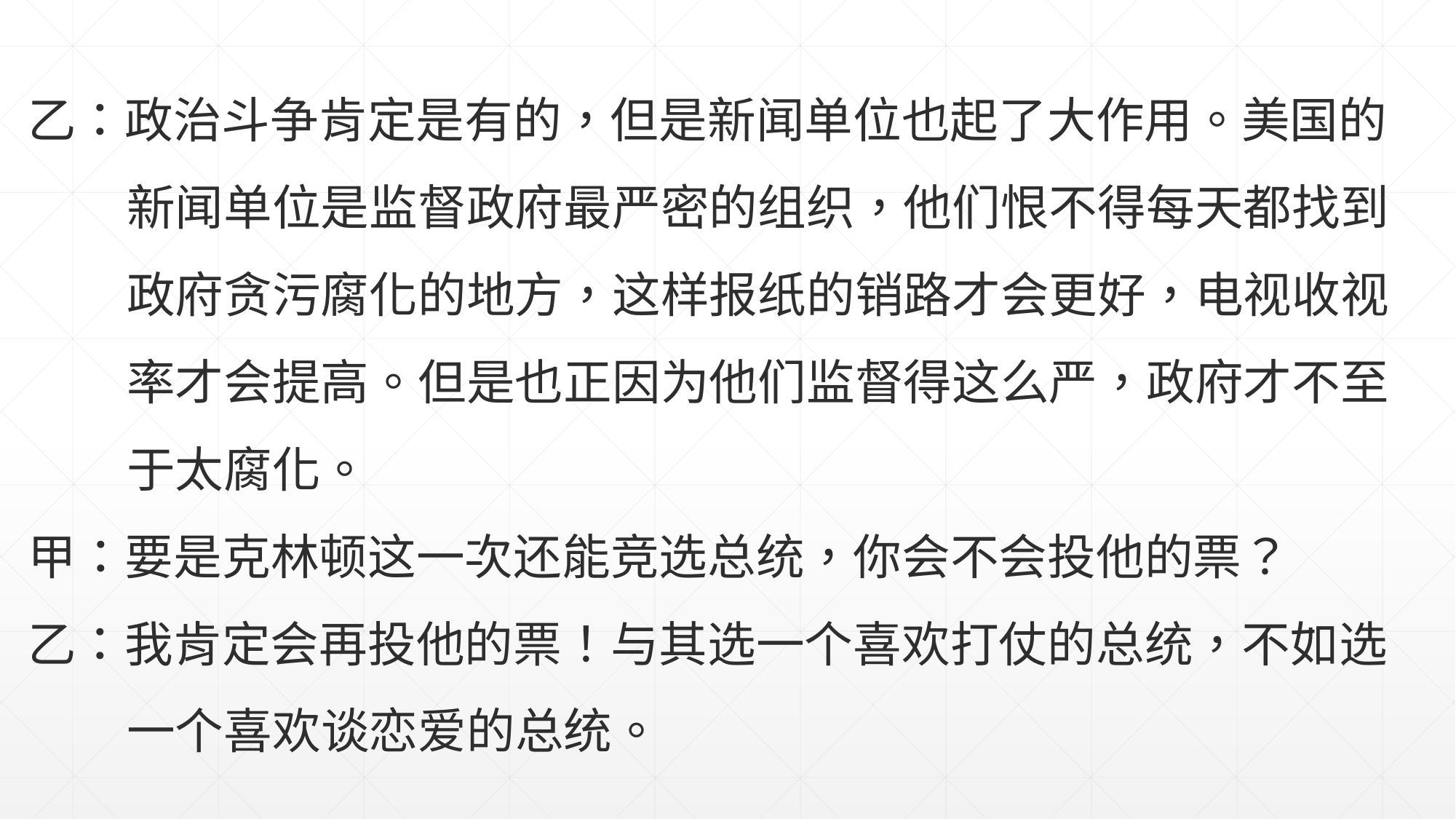

乙：政治斗争肯定是有的，但是新闻单位也起了大作用。美国的
        新闻单位是监督政府最严密的组织，他们恨不得每天都找到
        政府贪污腐化的地方，这样报纸的销路才会更好，电视收视
        率才会提高。但是也正因为他们监督得这么严，政府才不至
        于太腐化。
甲：要是克林顿这一次还能竞选总统，你会不会投他的票？
乙：我肯定会再投他的票！与其选一个喜欢打仗的总统，不如选
        一个喜欢谈恋爱的总统。